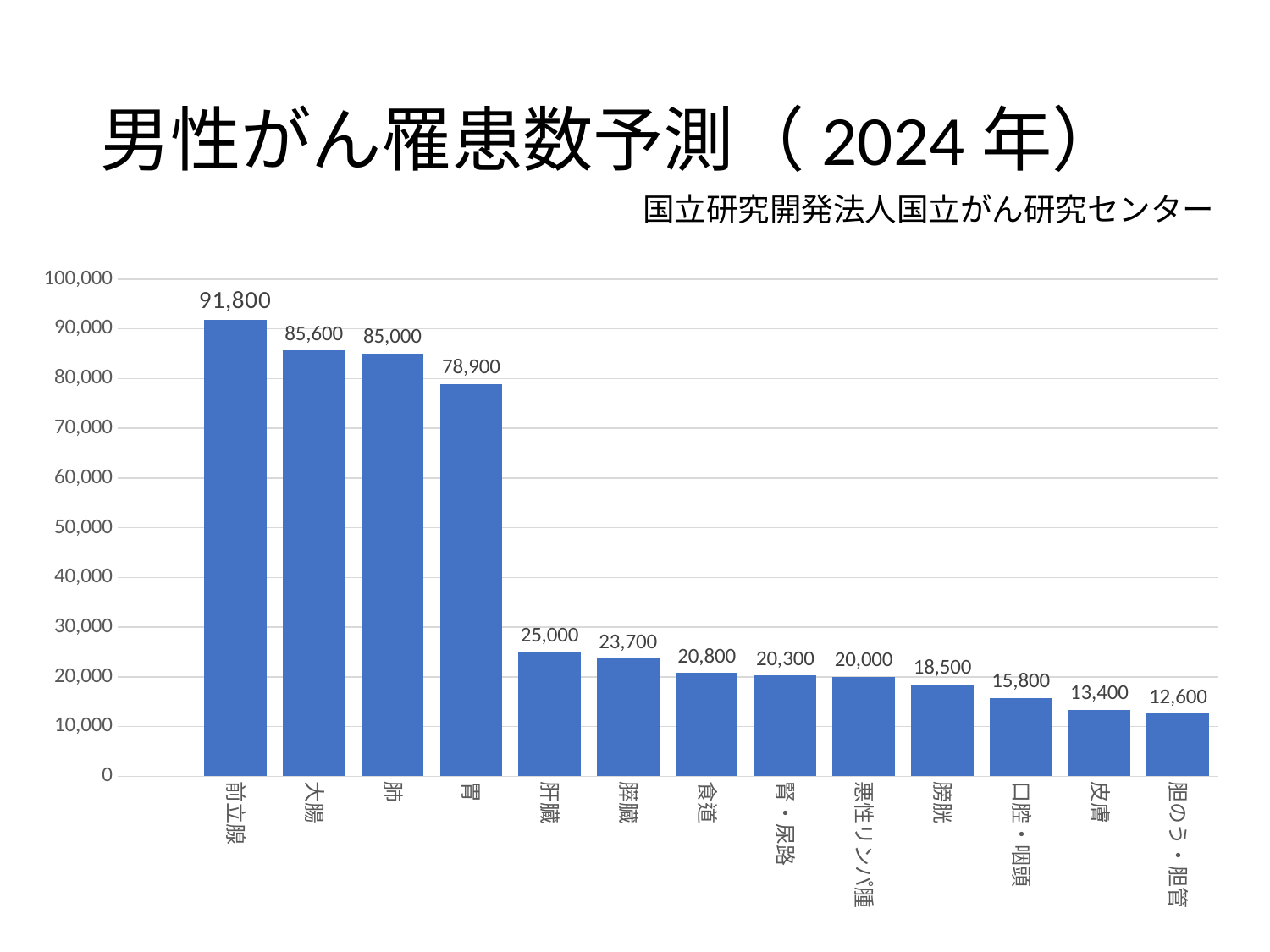

# 男性がん罹患数予測（2024年）
国立研究開発法人国立がん研究センター

### Chart

| Category | 558,300 |
|---|---|
|  | None |
| 前立腺 | 91800.0 |
| 大腸 | 85600.0 |
| 肺 | 85000.0 |
| 胃 | 78900.0 |
| 肝臓 | 25000.0 |
| 膵臓 | 23700.0 |
| 食道 | 20800.0 |
| 腎・尿路 | 20300.0 |
| 悪性リンパ腫 | 20000.0 |
| 膀胱 | 18500.0 |
| 口腔・咽頭 | 15800.0 |
| 皮膚 | 13400.0 |
| 胆のう・胆管 | 12600.0 |